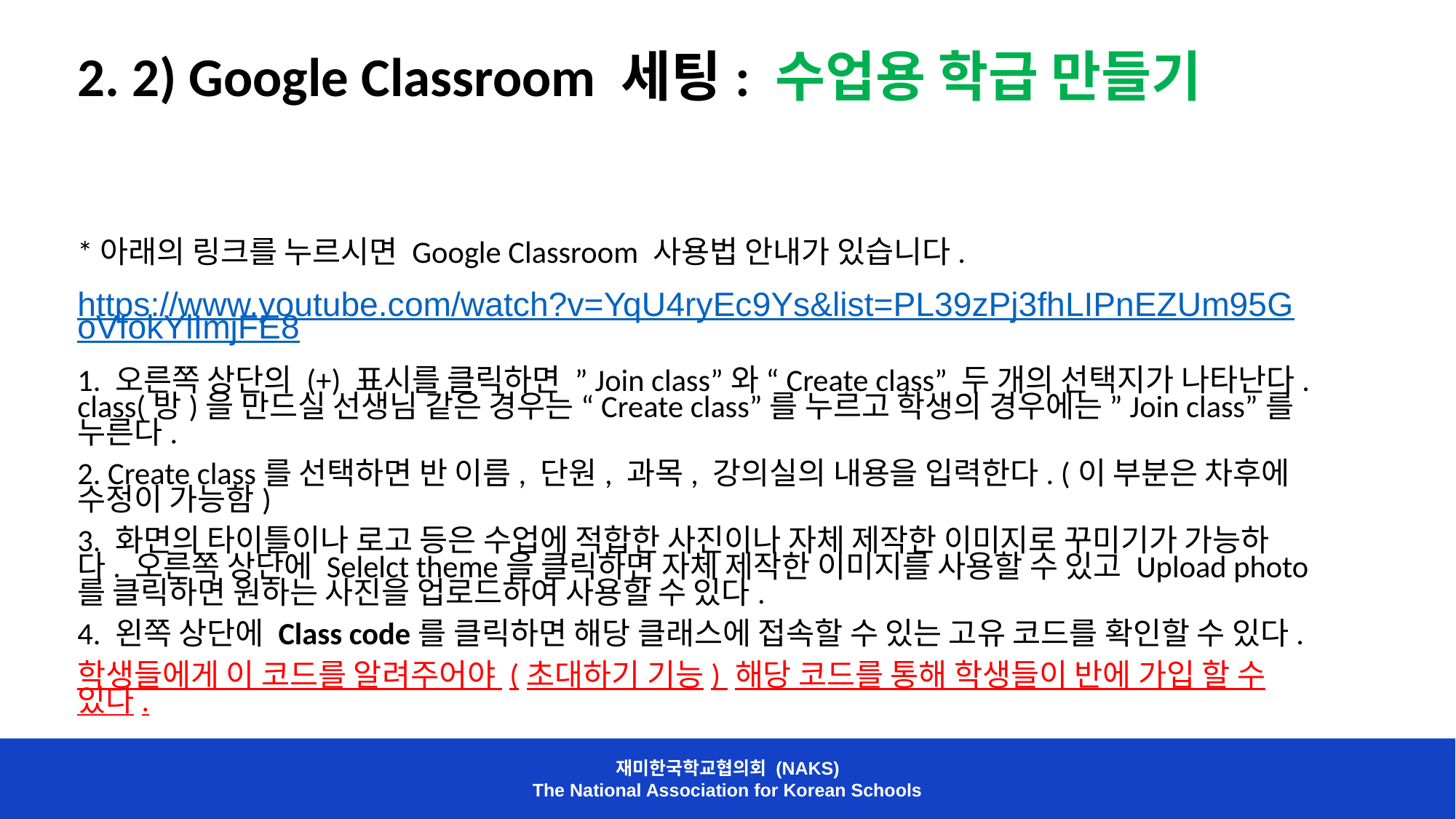

# 2. 2) Google Classroom 세팅: 수업용 학급 만들기

*아래의 링크를 누르시면 Google Classroom 사용법 안내가 있습니다.

https://www.youtube.com/watch?v=YqU4ryEc9Ys&list=PL39zPj3fhLIPnEZUm95GoVfokYlImjFE8

1. 오른쪽 상단의 (+) 표시를 클릭하면  ”Join class”와 “Create class” 두 개의 선택지가 나타난다. class(방)을 만드실 선생님 같은 경우는 “Create class”를 누르고 학생의 경우에는 ”Join class”를 누른다.
2. Create class를 선택하면 반 이름, 단원, 과목, 강의실의 내용을 입력한다. (이 부분은 차후에 수정이 가능함)
3. 화면의 타이틀이나 로고 등은 수업에 적합한 사진이나 자체 제작한 이미지로 꾸미기가 가능하다. 오른쪽 상단에 Selelct theme을 클릭하면 자체 제작한 이미지를 사용할 수 있고 Upload photo를 클릭하면 원하는 사진을 업로드하여 사용할 수 있다.
4. 왼쪽 상단에 Class code를 클릭하면 해당 클래스에 접속할 수 있는 고유 코드를 확인할 수 있다.
학생들에게 이 코드를 알려주어야 (초대하기 기능) 해당 코드를 통해 학생들이 반에 가입 할 수 있다.

재미한국학교협의회 (NAKS)
The National Association for Korean Schools